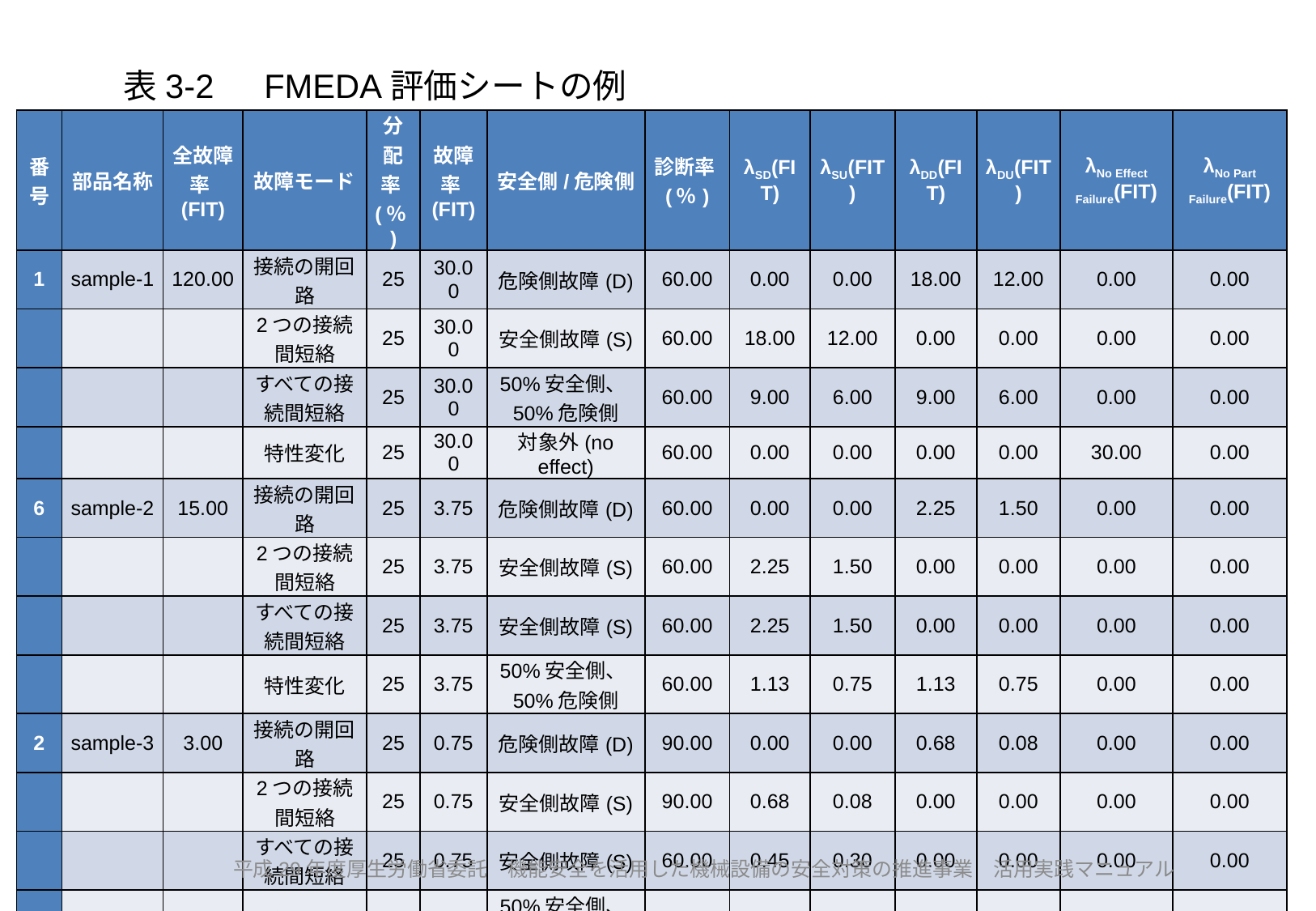

表3-2　FMEDA評価シートの例

| 番号 | 部品名称 | 全故障率(FIT) | 故障モード | 分配率(％) | 故障率(FIT) | 安全側/危険側 | 診断率(％) | λSD(FIT) | λSU(FIT) | λDD(FIT) | λDU(FIT) | λNo Effect Failure(FIT) | λNo Part Failure(FIT) |
| --- | --- | --- | --- | --- | --- | --- | --- | --- | --- | --- | --- | --- | --- |
| 1 | sample-1 | 120.00 | 接続の開回路 | 25 | 30.00 | 危険側故障(D) | 60.00 | 0.00 | 0.00 | 18.00 | 12.00 | 0.00 | 0.00 |
|  |  |  | 2つの接続間短絡 | 25 | 30.00 | 安全側故障(S) | 60.00 | 18.00 | 12.00 | 0.00 | 0.00 | 0.00 | 0.00 |
|  |  |  | すべての接続間短絡 | 25 | 30.00 | 50%安全側、50%危険側 | 60.00 | 9.00 | 6.00 | 9.00 | 6.00 | 0.00 | 0.00 |
|  |  |  | 特性変化 | 25 | 30.00 | 対象外(no effect) | 60.00 | 0.00 | 0.00 | 0.00 | 0.00 | 30.00 | 0.00 |
| 6 | sample-2 | 15.00 | 接続の開回路 | 25 | 3.75 | 危険側故障(D) | 60.00 | 0.00 | 0.00 | 2.25 | 1.50 | 0.00 | 0.00 |
|  |  |  | 2つの接続間短絡 | 25 | 3.75 | 安全側故障(S) | 60.00 | 2.25 | 1.50 | 0.00 | 0.00 | 0.00 | 0.00 |
|  |  |  | すべての接続間短絡 | 25 | 3.75 | 安全側故障(S) | 60.00 | 2.25 | 1.50 | 0.00 | 0.00 | 0.00 | 0.00 |
|  |  |  | 特性変化 | 25 | 3.75 | 50%安全側、50%危険側 | 60.00 | 1.13 | 0.75 | 1.13 | 0.75 | 0.00 | 0.00 |
| 2 | sample-3 | 3.00 | 接続の開回路 | 25 | 0.75 | 危険側故障(D) | 90.00 | 0.00 | 0.00 | 0.68 | 0.08 | 0.00 | 0.00 |
|  |  |  | 2つの接続間短絡 | 25 | 0.75 | 安全側故障(S) | 90.00 | 0.68 | 0.08 | 0.00 | 0.00 | 0.00 | 0.00 |
|  |  |  | すべての接続間短絡 | 25 | 0.75 | 安全側故障(S) | 60.00 | 0.45 | 0.30 | 0.00 | 0.00 | 0.00 | 0.00 |
|  |  |  | 特性変化 | 25 | 0.75 | 50%安全側、50%危険側 | 60.00 | 0.23 | 0.15 | 0.23 | 0.15 | 0.00 | 0.00 |
| ① | ② | ③ | ④ | ⑤ | ⑥ | ⑦ | ⑧ | ⑨ | ⑩ | ⑪ | ⑫ | ⑬ | ⑭ |
94
平成29年度厚生労働省委託　機能安全を活用した機械設備の安全対策の推進事業　活用実践マニュアル